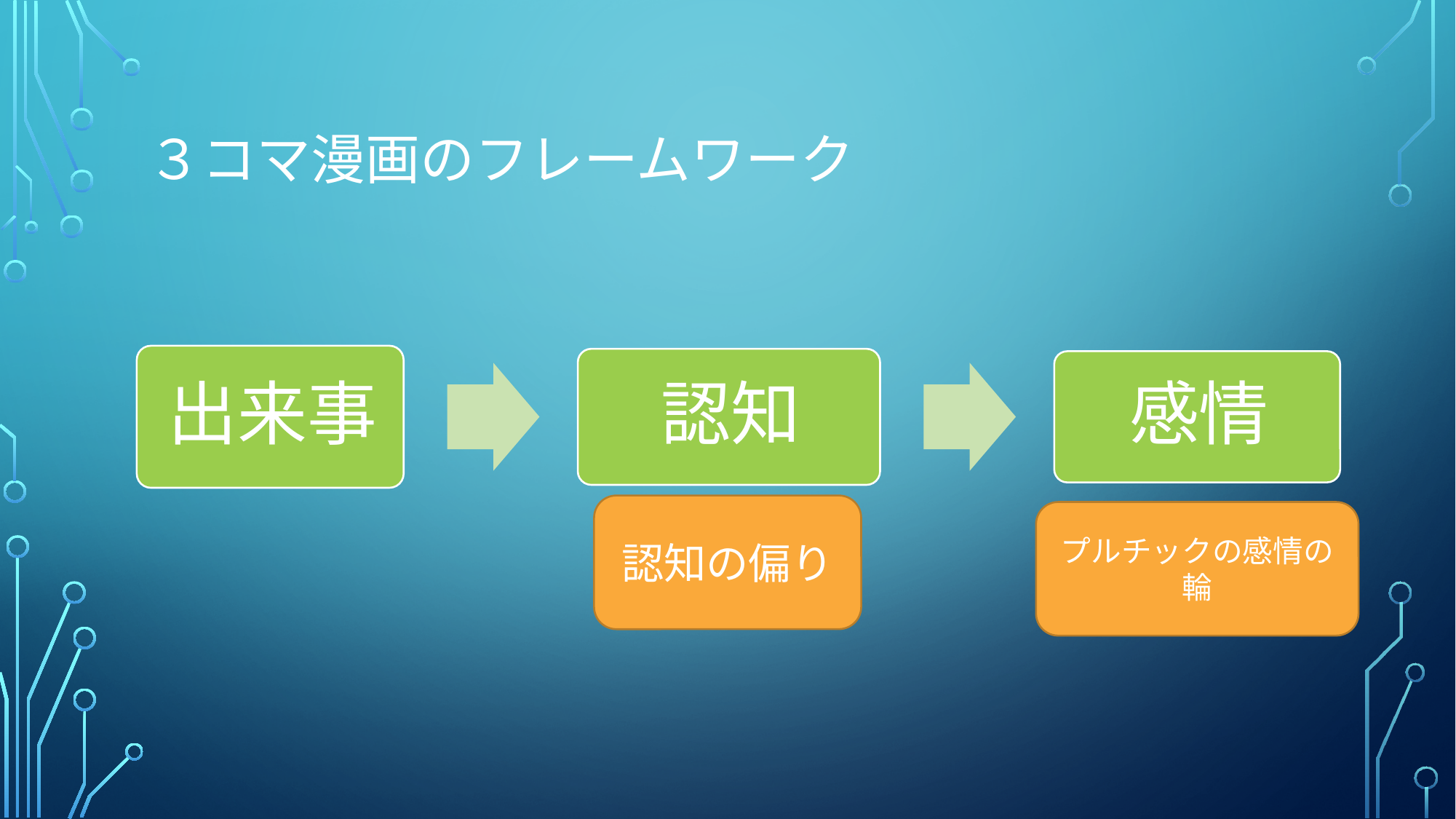

# ３コマ漫画のフレームワーク
出来事

認知

感情
認知の偏り
プルチックの感情の輪